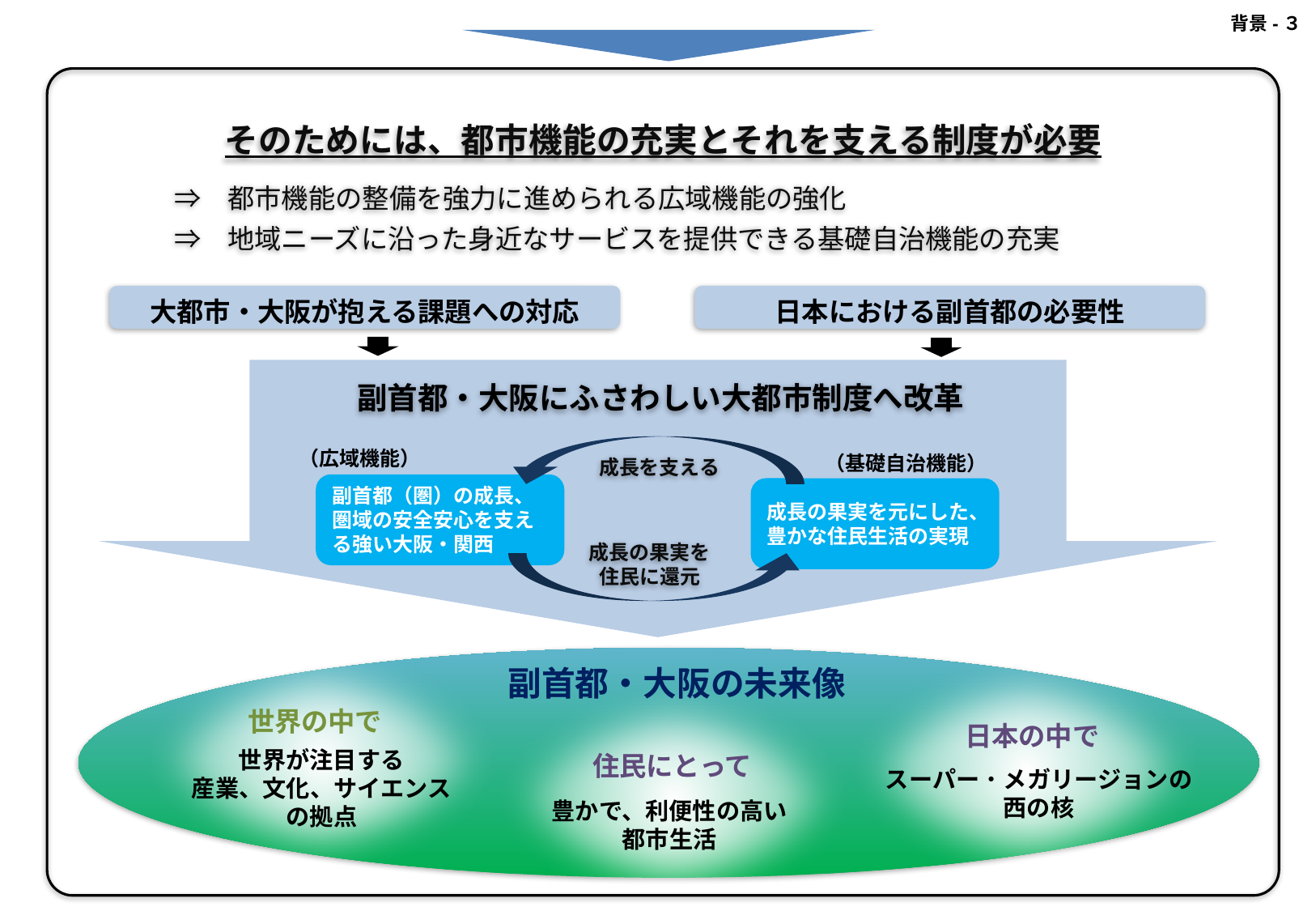

背景-３

そのためには、都市機能の充実とそれを支える制度が必要

　　　　⇒　都市機能の整備を強力に進められる広域機能の強化
　　　　⇒　地域ニーズに沿った身近なサービスを提供できる基礎自治機能の充実

大都市・大阪が抱える課題への対応
日本における副首都の必要性

副首都・大阪にふさわしい大都市制度へ改革

（広域機能）
（基礎自治機能）
成長を支える
副首都（圏）の成長、圏域の安全安心を支える強い大阪・関西
成長の果実を元にした、豊かな住民生活の実現
成長の果実を
住民に還元

副首都・大阪の未来像

世界の中で
日本の中で
世界が注目する
産業、文化、サイエンス
の拠点
住民にとって
スーパー・メガリージョンの
西の核
豊かで、利便性の高い
都市生活